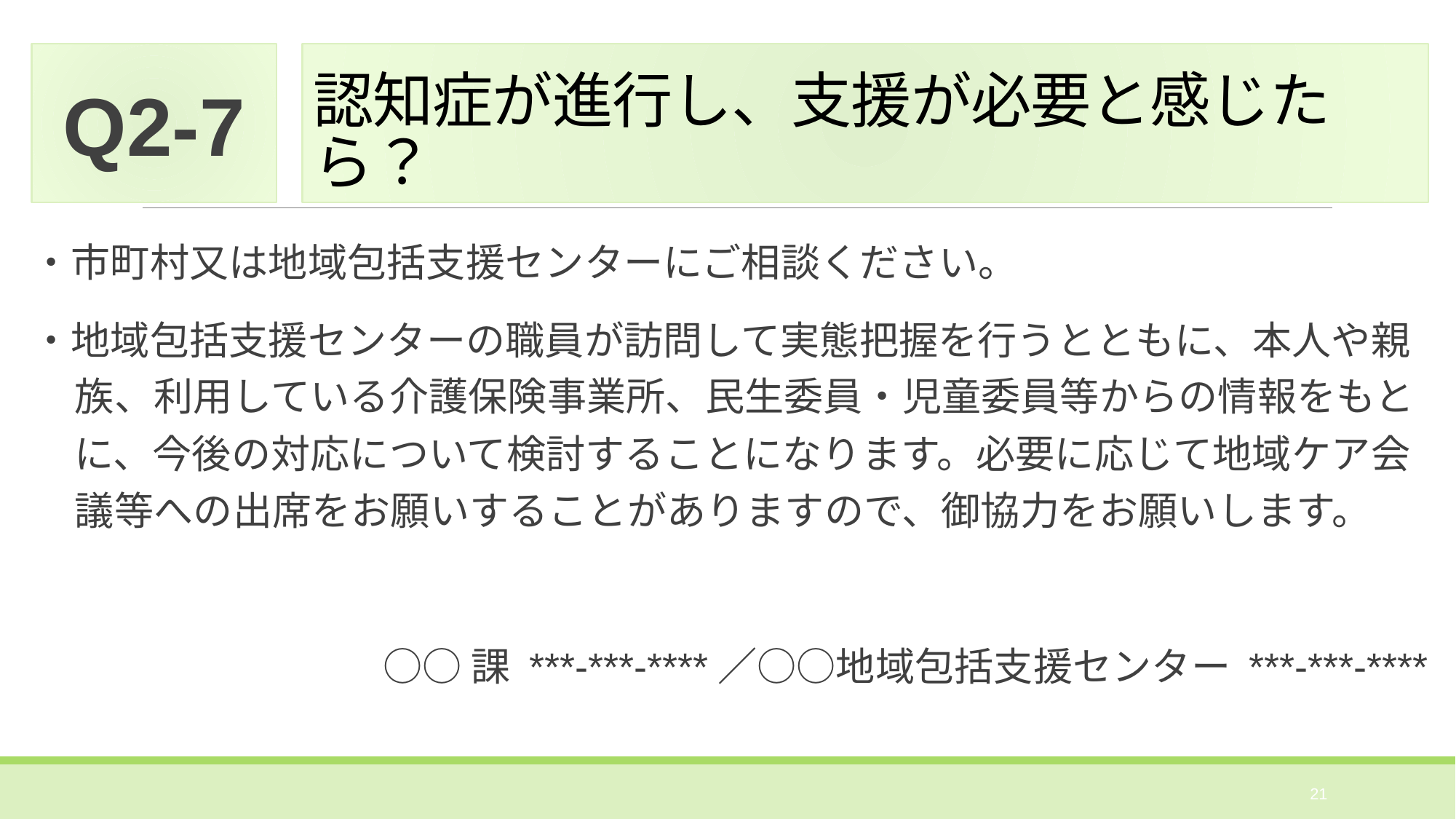

Q2-7
# 認知症が進行し、支援が必要と感じたら？
・市町村又は地域包括支援センターにご相談ください。
・地域包括支援センターの職員が訪問して実態把握を行うとともに、本人や親族、利用している介護保険事業所、民生委員・児童委員等からの情報をもとに、今後の対応について検討することになります。必要に応じて地域ケア会議等への出席をお願いすることがありますので、御協力をお願いします。

○○課 ***-***-****／○○地域包括支援センター ***-***-****
21